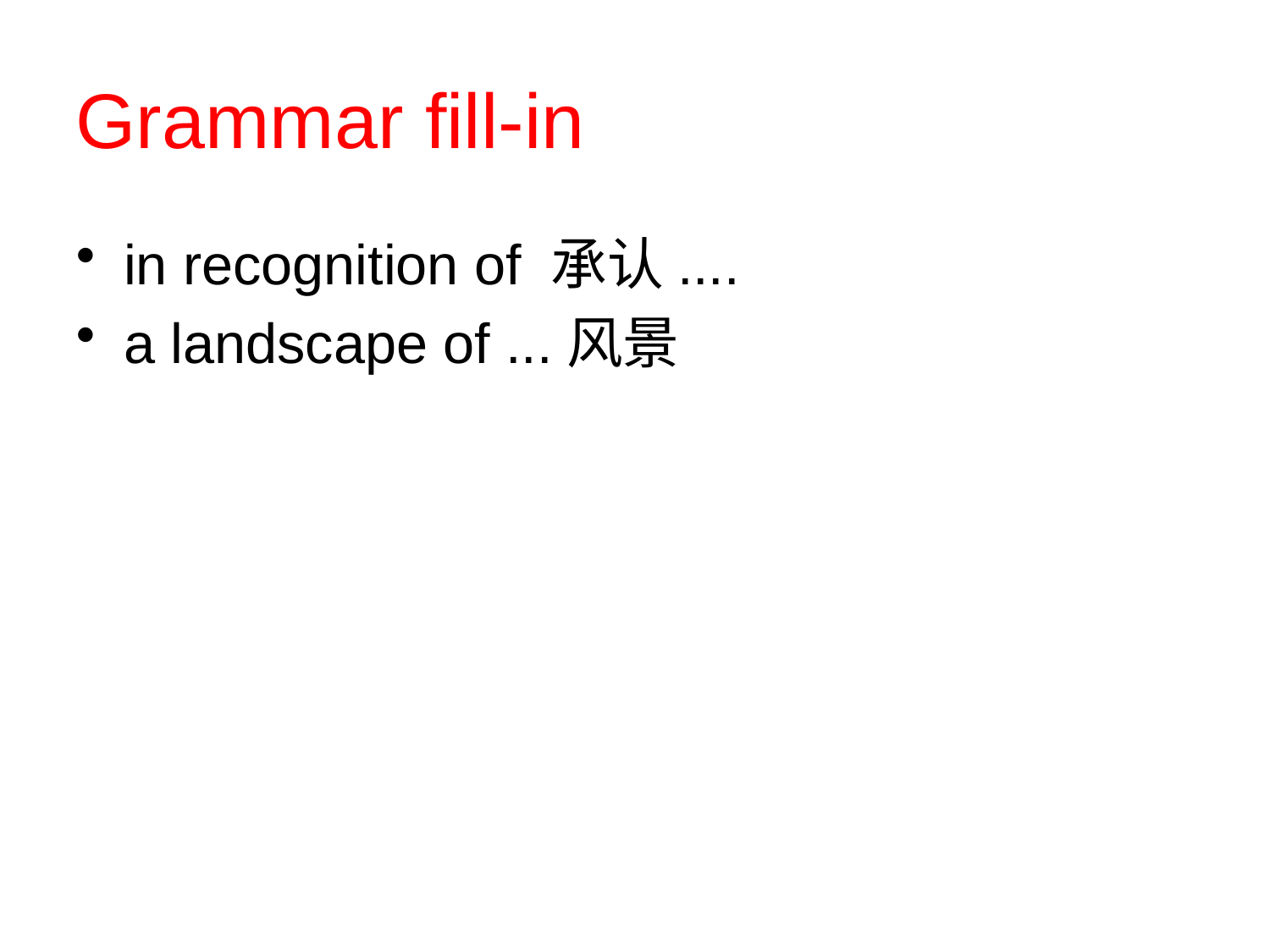

# Grammar fill-in
in recognition of 承认....
a landscape of ...风景